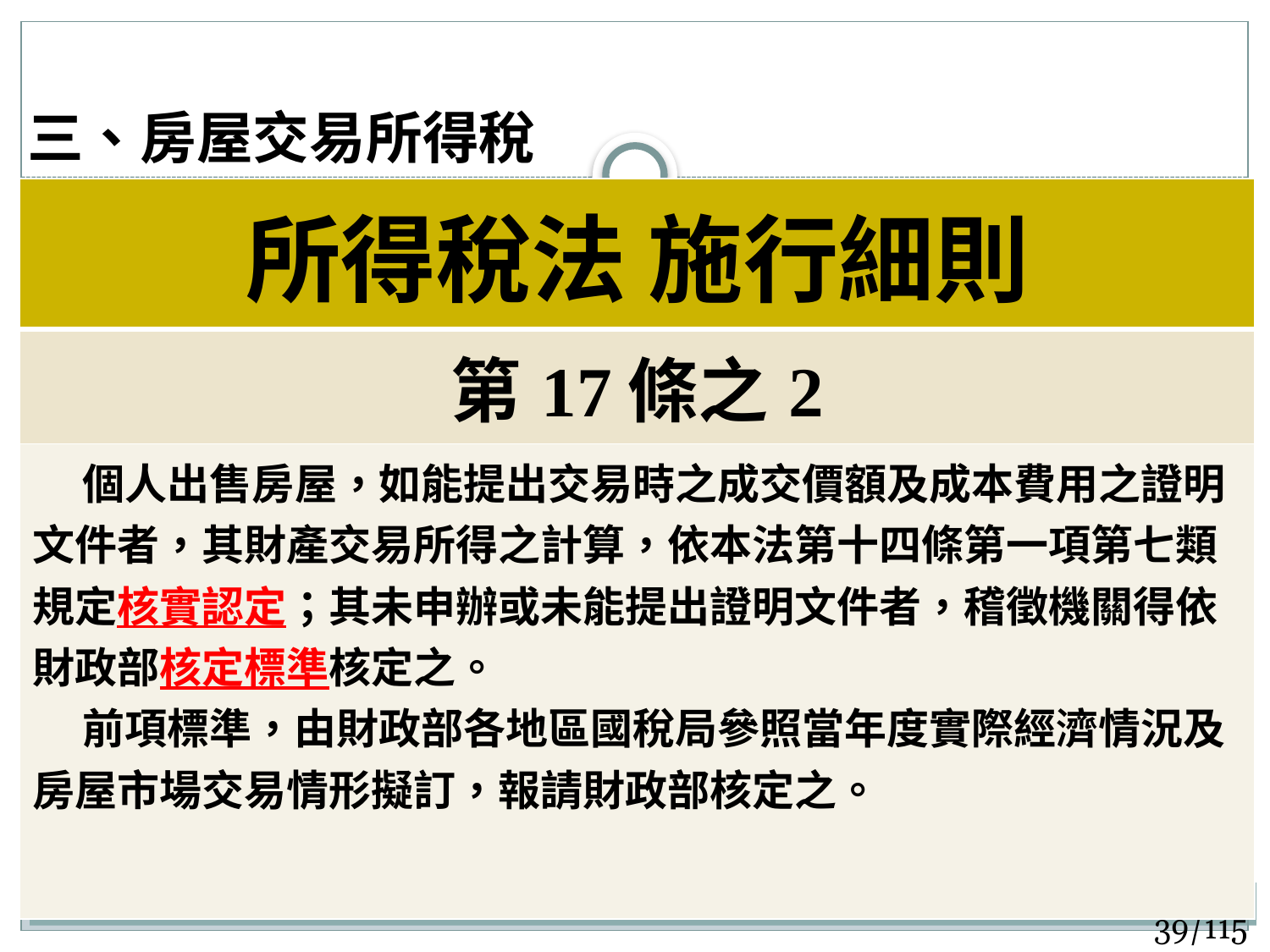

# 三、房屋交易所得稅
| 所得稅法 施行細則 |
| --- |
| 第17條之2 |
| 個人出售房屋，如能提出交易時之成交價額及成本費用之證明文件者，其財產交易所得之計算，依本法第十四條第一項第七類規定核實認定；其未申辦或未能提出證明文件者，稽徵機關得依財政部核定標準核定之。 前項標準，由財政部各地區國稅局參照當年度實際經濟情況及房屋市場交易情形擬訂，報請財政部核定之。 |